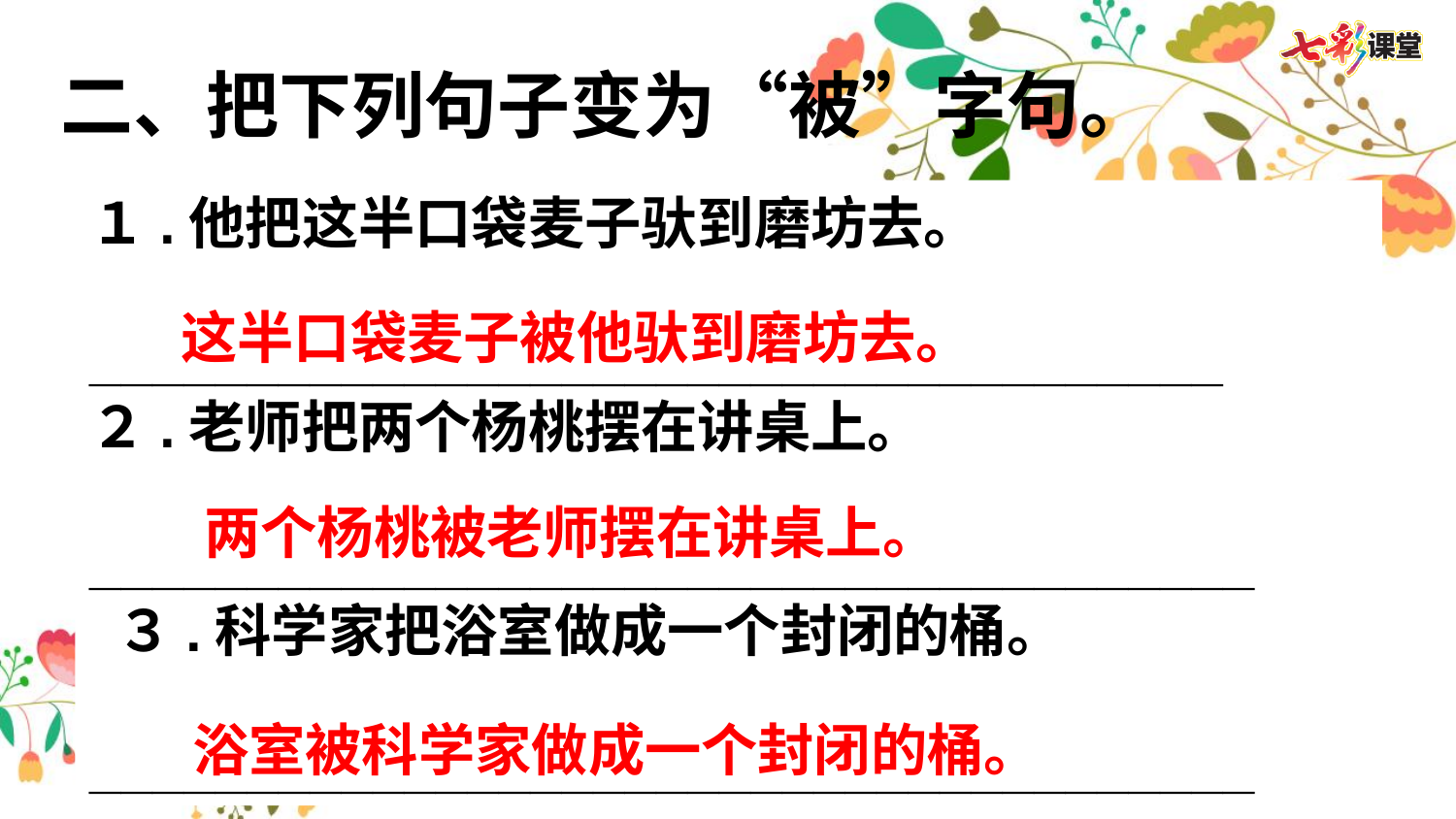

二、把下列句子变为“被”字句。
１.他把这半口袋麦子驮到磨坊去。

____________________________________
２.老师把两个杨桃摆在讲桌上。

_____________________________________
 ３.科学家把浴室做成一个封闭的桶。

_____________________________________
这半口袋麦子被他驮到磨坊去。
两个杨桃被老师摆在讲桌上。
浴室被科学家做成一个封闭的桶。